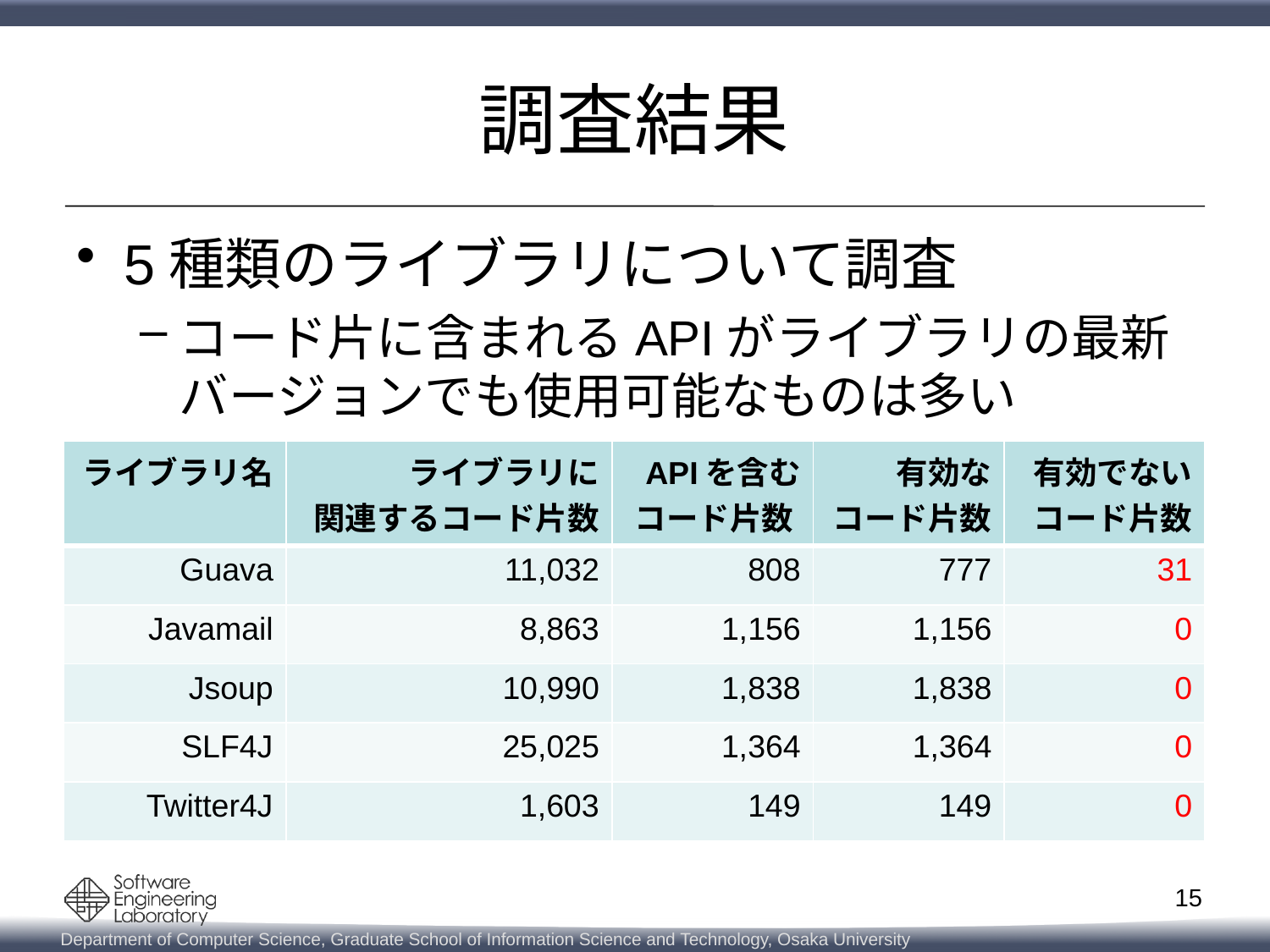

# 調査結果
5種類のライブラリについて調査
コード片に含まれるAPIがライブラリの最新バージョンでも使用可能なものは多い
| ライブラリ名 | ライブラリに 関連するコード片数 | APIを含む コード片数 | 有効な コード片数 | 有効でない コード片数 |
| --- | --- | --- | --- | --- |
| Guava | 11,032 | 808 | 777 | 31 |
| Javamail | 8,863 | 1,156 | 1,156 | 0 |
| Jsoup | 10,990 | 1,838 | 1,838 | 0 |
| SLF4J | 25,025 | 1,364 | 1,364 | 0 |
| Twitter4J | 1,603 | 149 | 149 | 0 |
15